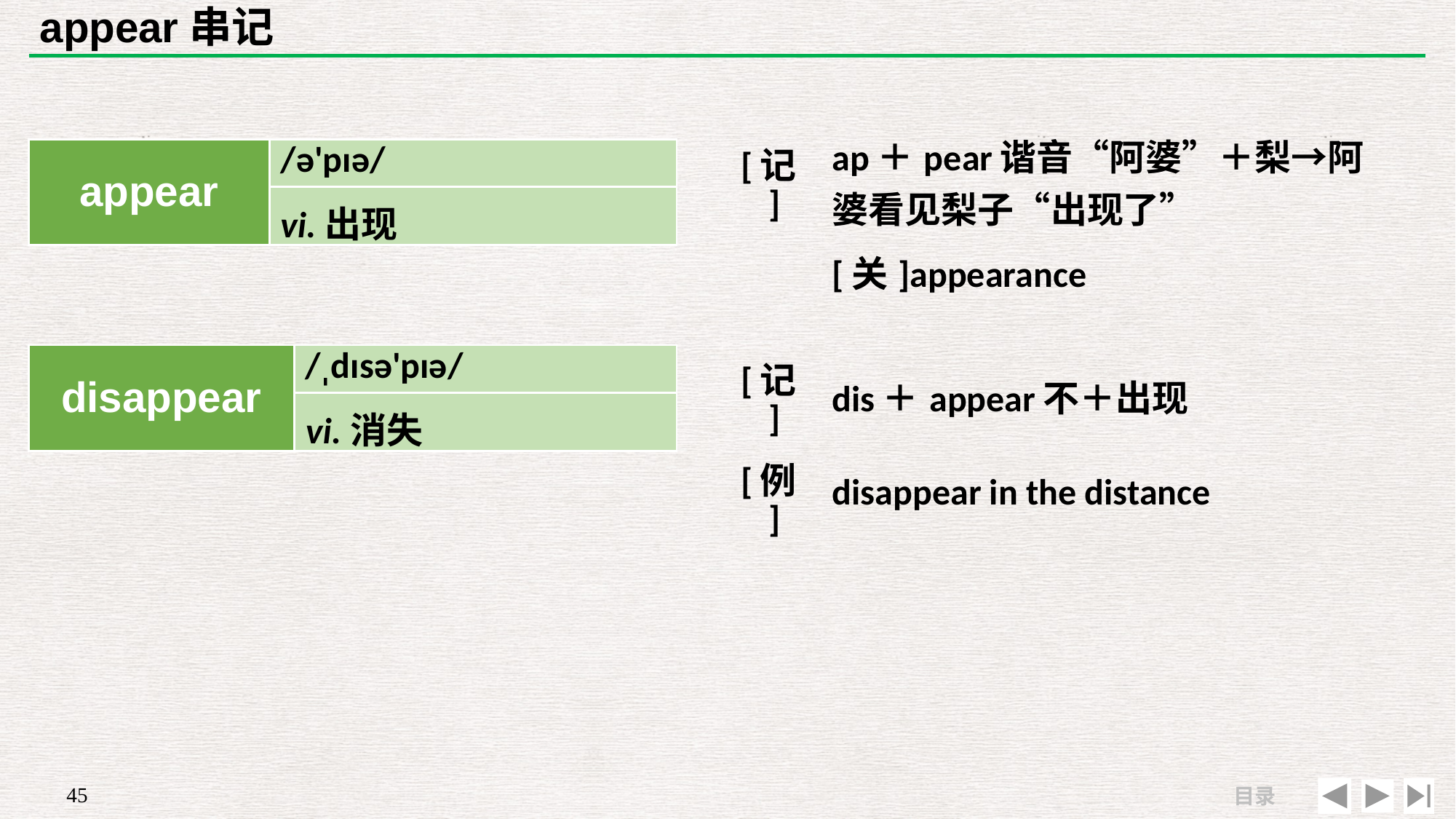

# appear串记

| [记] | ap＋pear谐音“阿婆”＋梨→阿婆看见梨子“出现了” |
| --- | --- |
|  | [关]appearance |
| appear | /ə'pɪə/ |
| --- | --- |
|  |  |
vi.出现
| disappear | /ˌdɪsə'pɪə/ |
| --- | --- |
|  |  |
| [记] | dis＋appear不＋出现 |
| --- | --- |
| [例] | disappear in the distance |
vi.消失